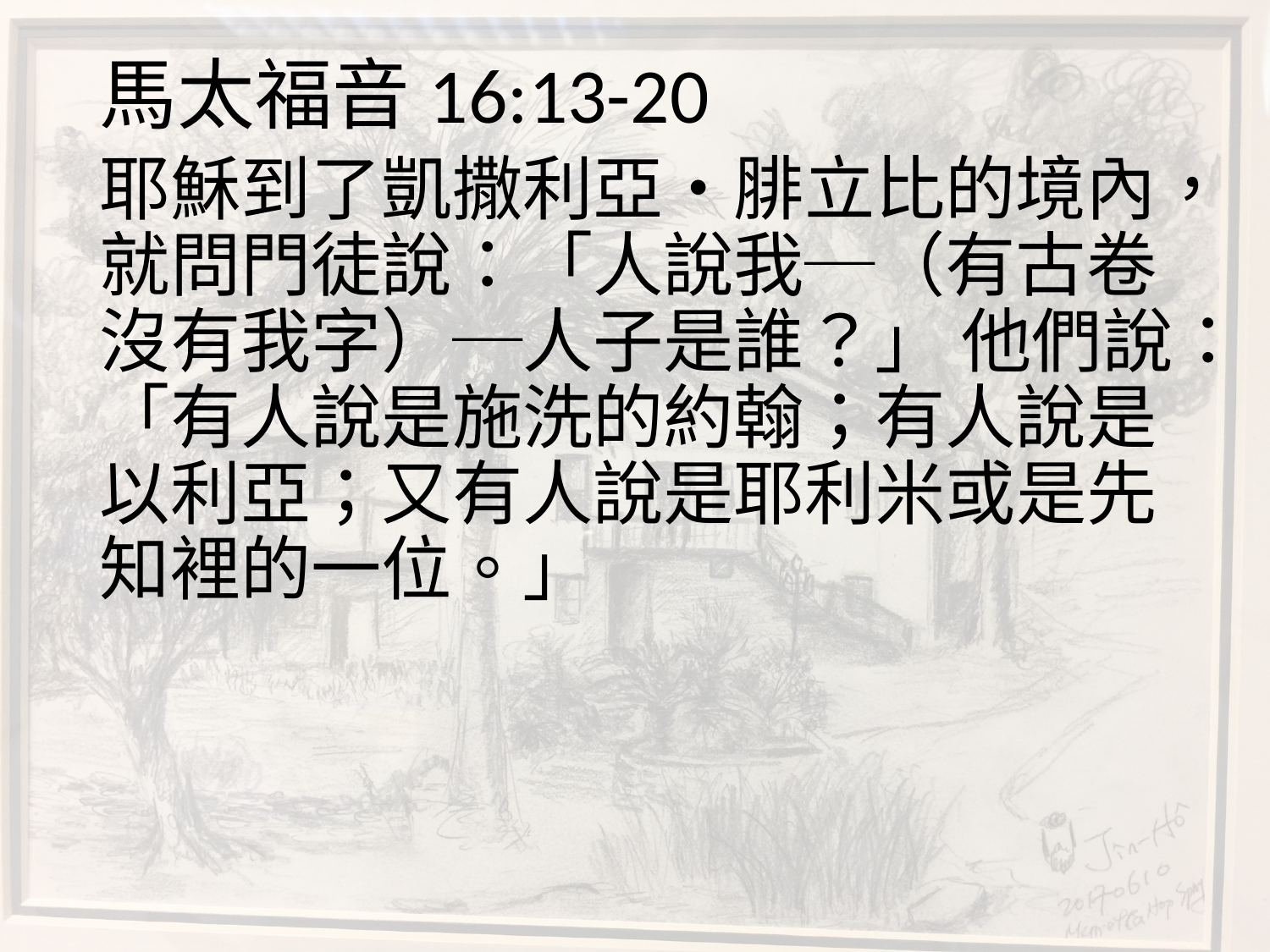

# 馬太福音16:13-20
耶穌到了凱撒利亞•腓立比的境內，就問門徒說：「人說我─（有古卷沒有我字）─人子是誰？」 他們說：「有人說是施洗的約翰；有人說是以利亞；又有人說是耶利米或是先知裡的一位。」